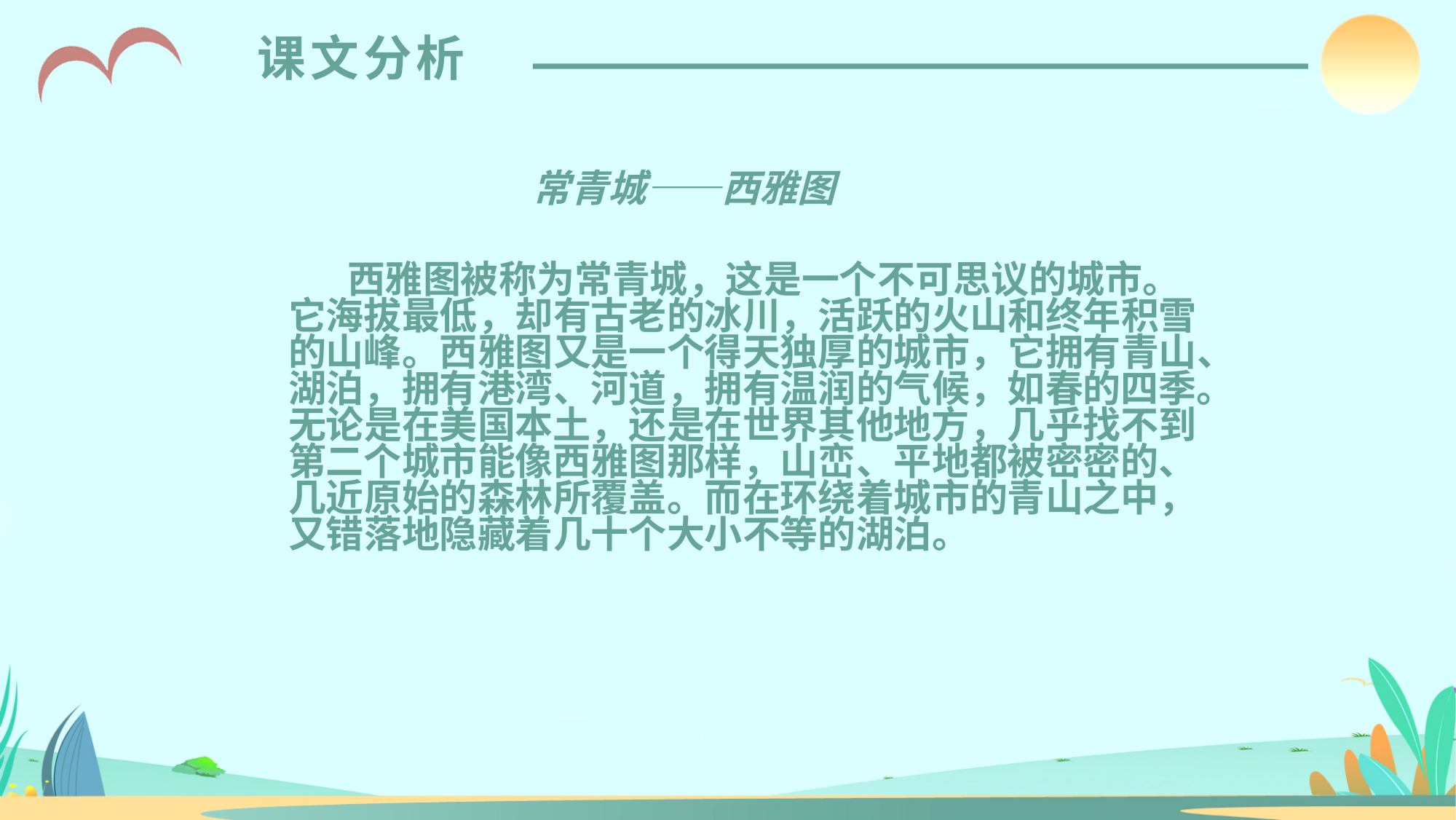

课文分析

常青城——西雅图
　　　西雅图被称为常青城，这是一个不可思议的城市。它海拔最低，却有古老的冰川，活跃的火山和终年积雪的山峰。西雅图又是一个得天独厚的城市，它拥有青山、湖泊，拥有港湾、河道，拥有温润的气候，如春的四季。无论是在美国本土，还是在世界其他地方，几乎找不到第二个城市能像西雅图那样，山峦、平地都被密密的、几近原始的森林所覆盖。而在环绕着城市的青山之中，又错落地隐藏着几十个大小不等的湖泊。